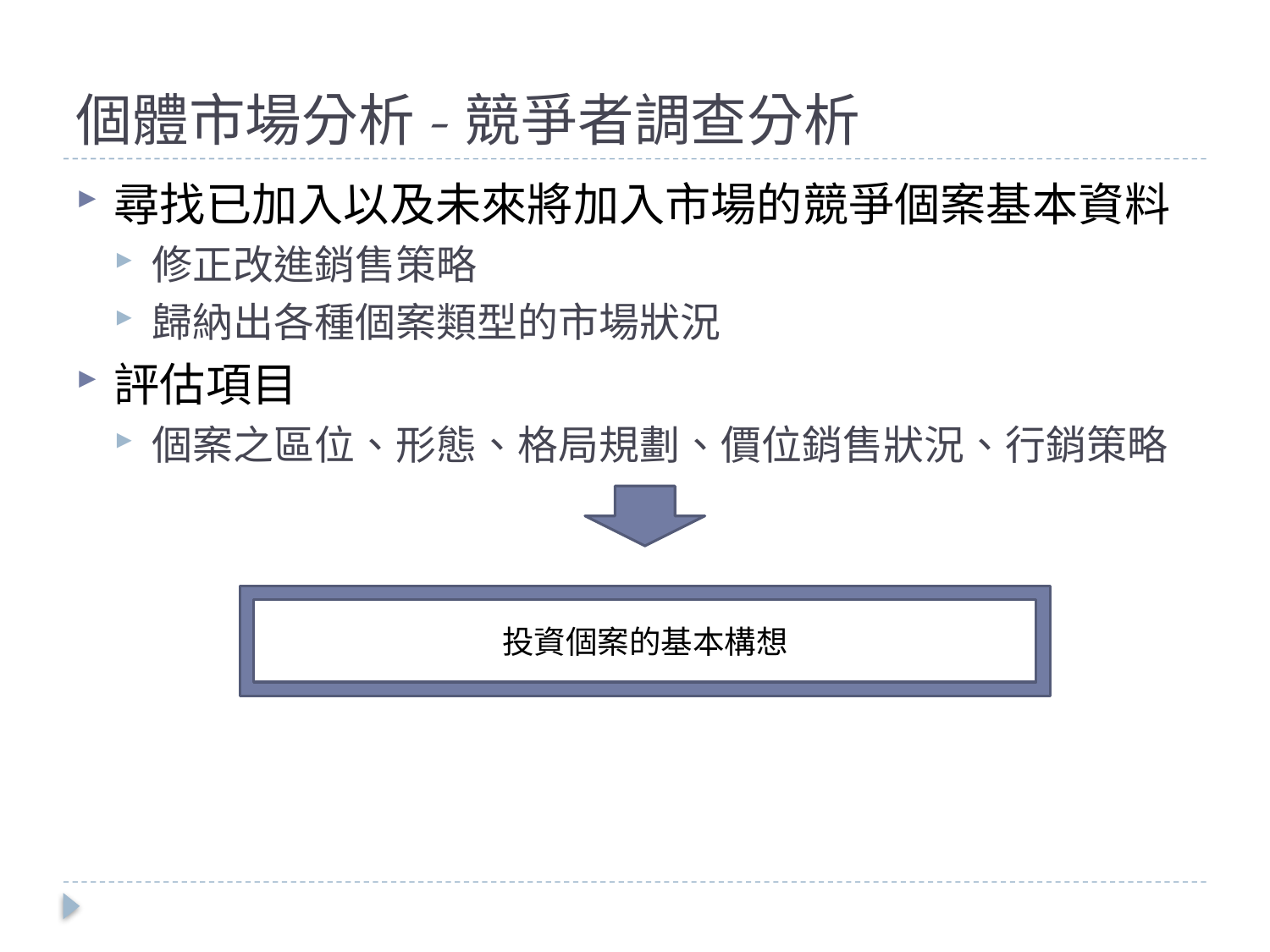

# 個體市場分析-競爭者調查分析
尋找已加入以及未來將加入市場的競爭個案基本資料
修正改進銷售策略
歸納出各種個案類型的市場狀況
評估項目
個案之區位、形態、格局規劃、價位銷售狀況、行銷策略

投資個案的基本構想